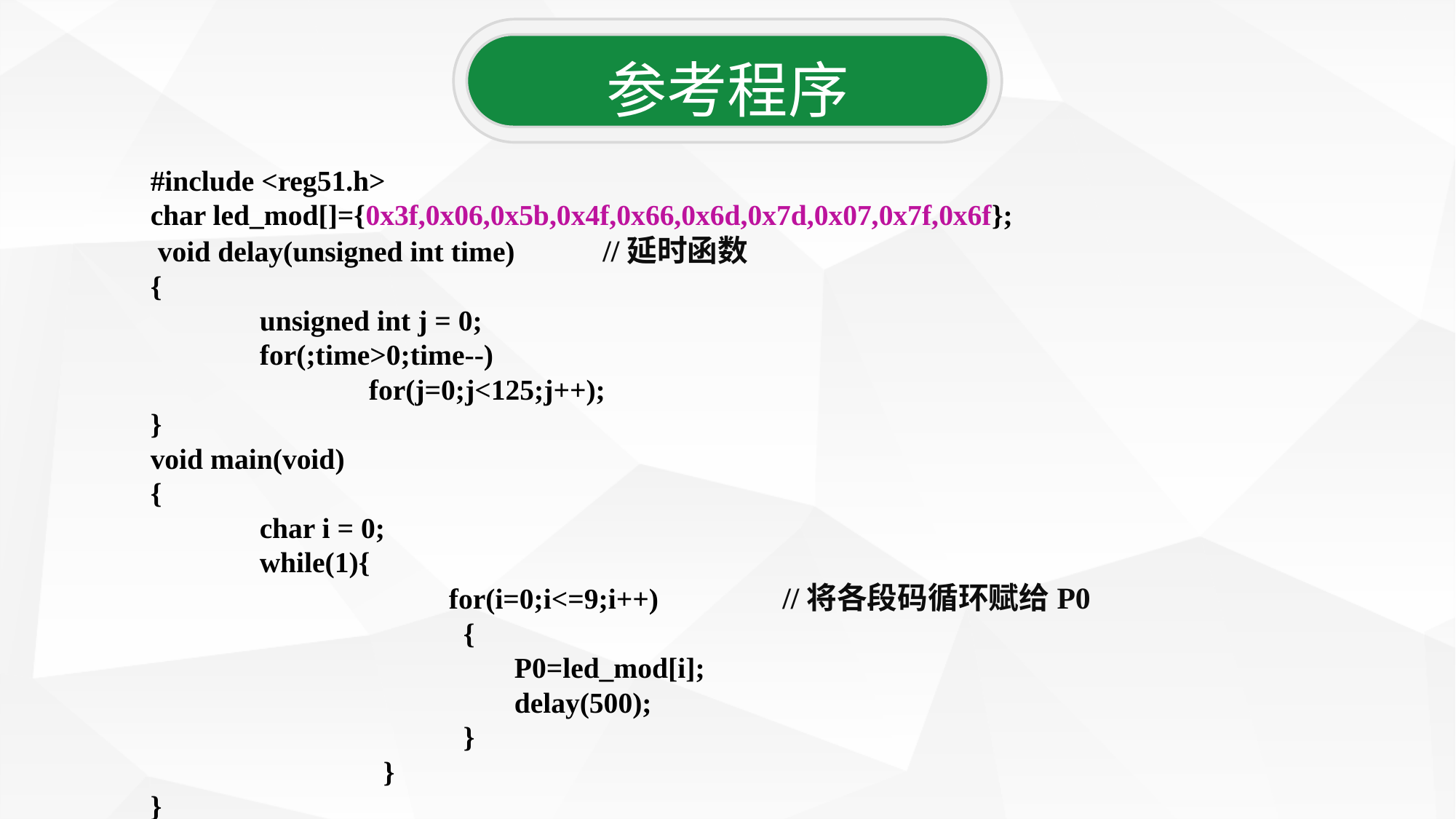

参考程序
#include <reg51.h>
char led_mod[]={0x3f,0x06,0x5b,0x4f,0x66,0x6d,0x7d,0x07,0x7f,0x6f};
 void delay(unsigned int time)            //延时函数
{
	unsigned int j = 0;
	for(;time>0;time--)
		for(j=0;j<125;j++);
}
void main(void)
{
	char i = 0;
	while(1){
		           for(i=0;i<=9;i++)                 //将各段码循环赋给P0
                                           {
		                    P0=led_mod[i];
		                    delay(500);
                                           }
                                }
}